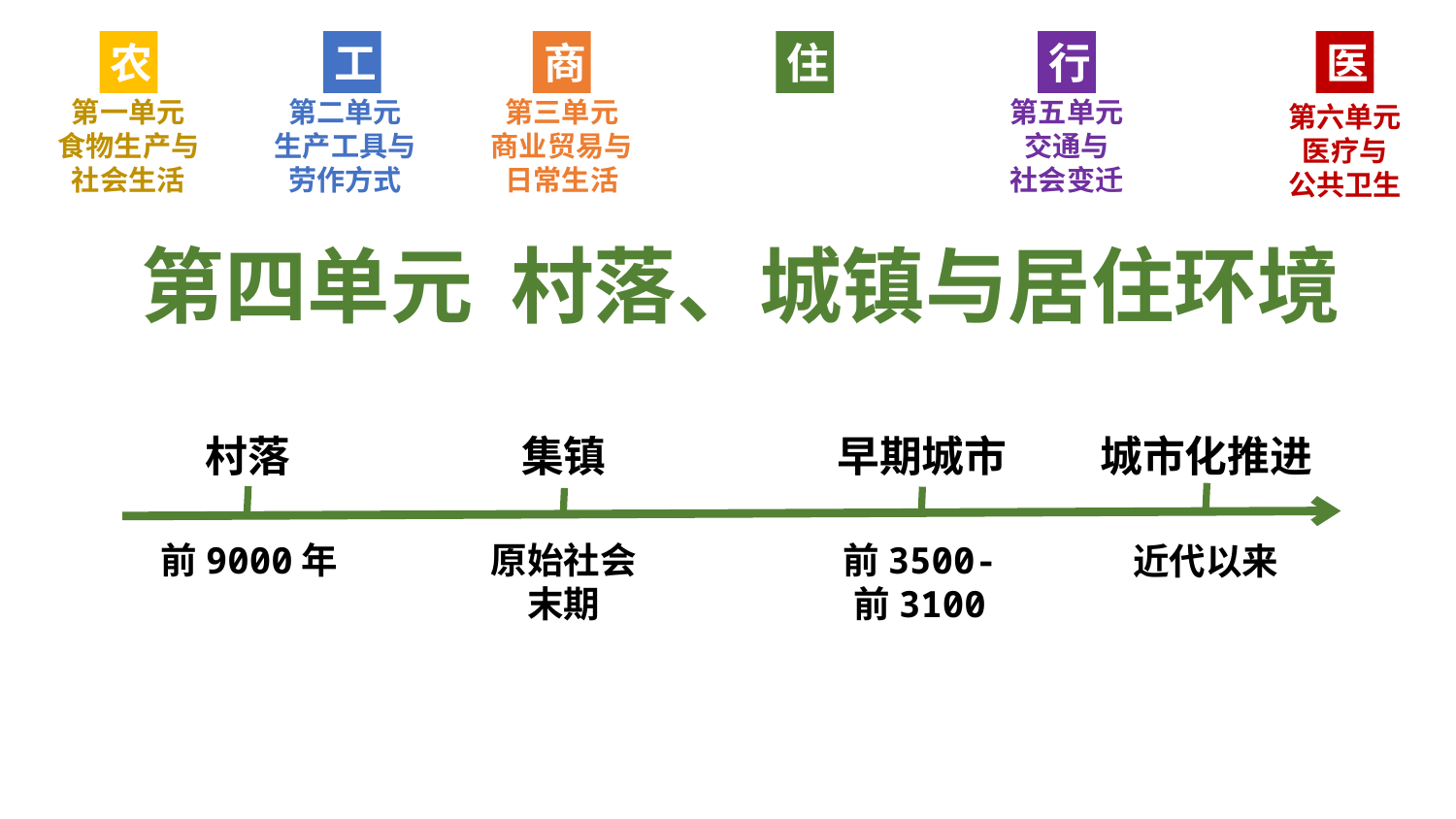

农
工
商
住
行
医
第一单元
食物生产与
社会生活
第二单元
生产工具与
劳作方式
第三单元
商业贸易与
日常生活
第五单元
交通与
社会变迁
第六单元
医疗与
公共卫生
第四单元  村落、城镇与居住环境
村落
集镇
早期城市
城市化推进
原始社会
末期
前3500-
前3100
前9000年
近代以来